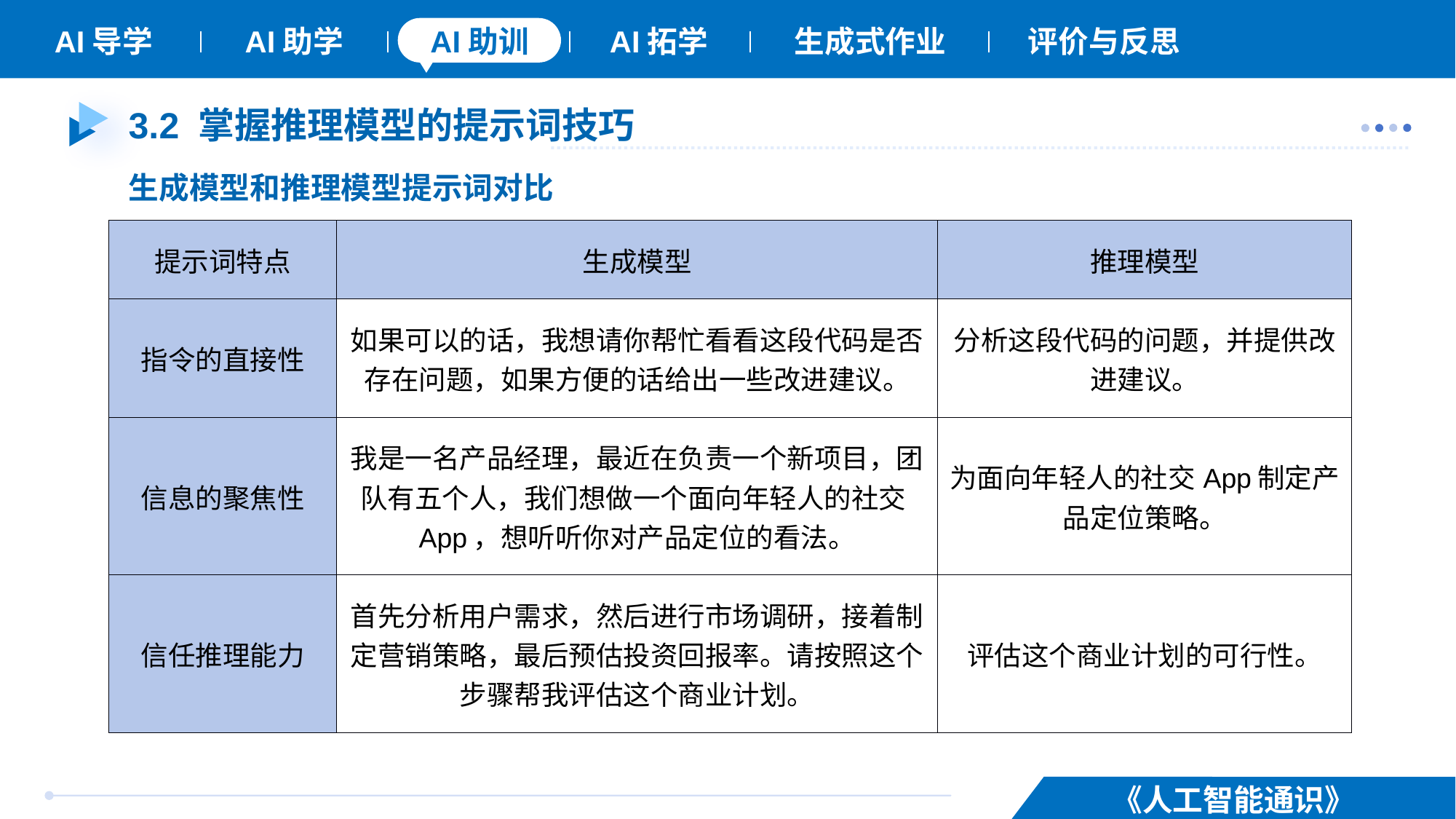

# 3.2 掌握推理模型的提示词技巧
生成模型和推理模型提示词对比
| 提示词特点 | 生成模型 | 推理模型 |
| --- | --- | --- |
| 指令的直接性 | 如果可以的话，我想请你帮忙看看这段代码是否存在问题，如果方便的话给出一些改进建议。 | 分析这段代码的问题，并提供改进建议。 |
| 信息的聚焦性 | 我是一名产品经理，最近在负责一个新项目，团队有五个人，我们想做一个面向年轻人的社交App，想听听你对产品定位的看法。 | 为面向年轻人的社交App制定产品定位策略。 |
| 信任推理能力 | 首先分析用户需求，然后进行市场调研，接着制定营销策略，最后预估投资回报率。请按照这个步骤帮我评估这个商业计划。 | 评估这个商业计划的可行性。 |